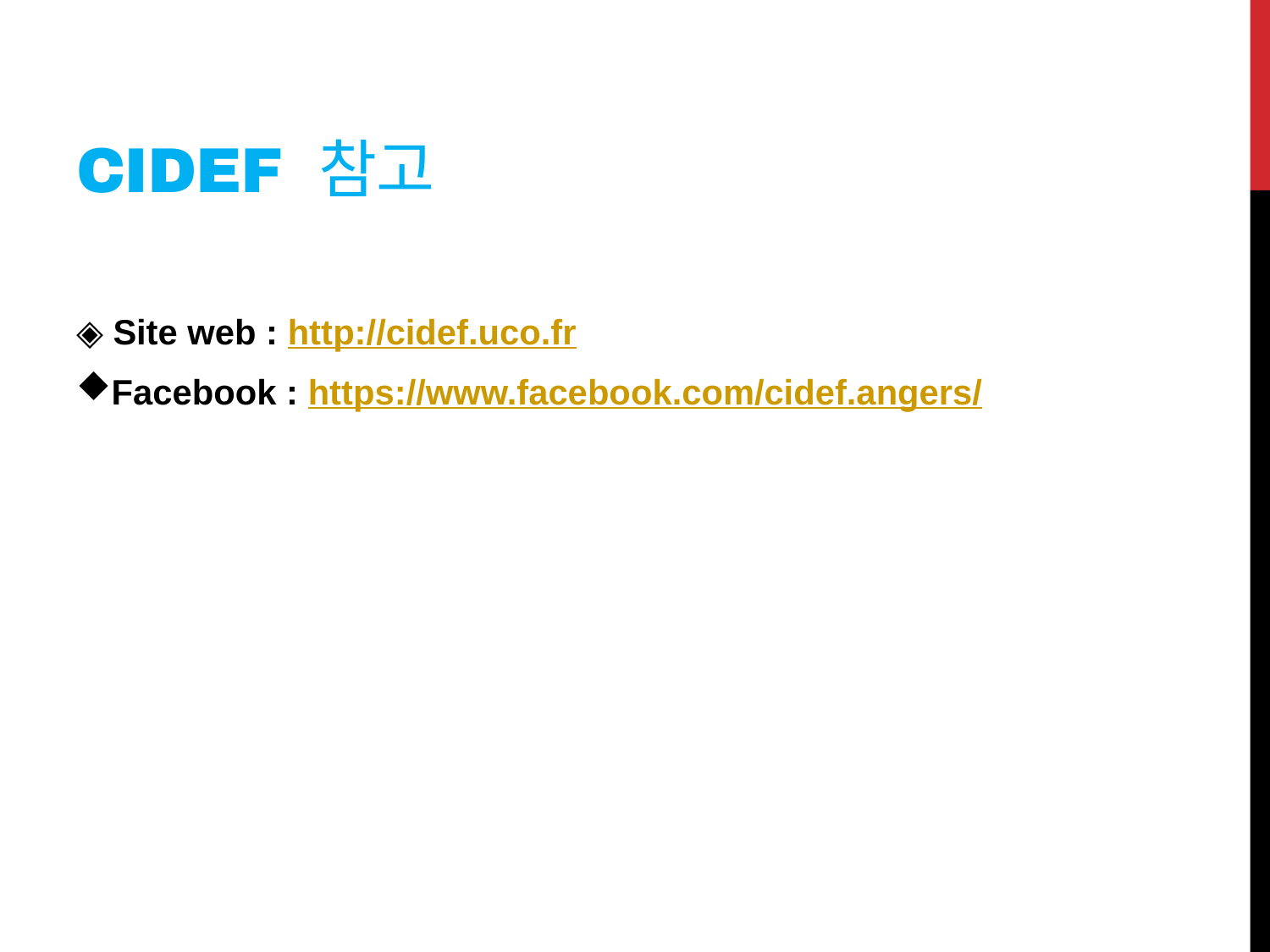

# Cidef 참고

◈ Site web : http://cidef.uco.fr
Facebook : https://www.facebook.com/cidef.angers/